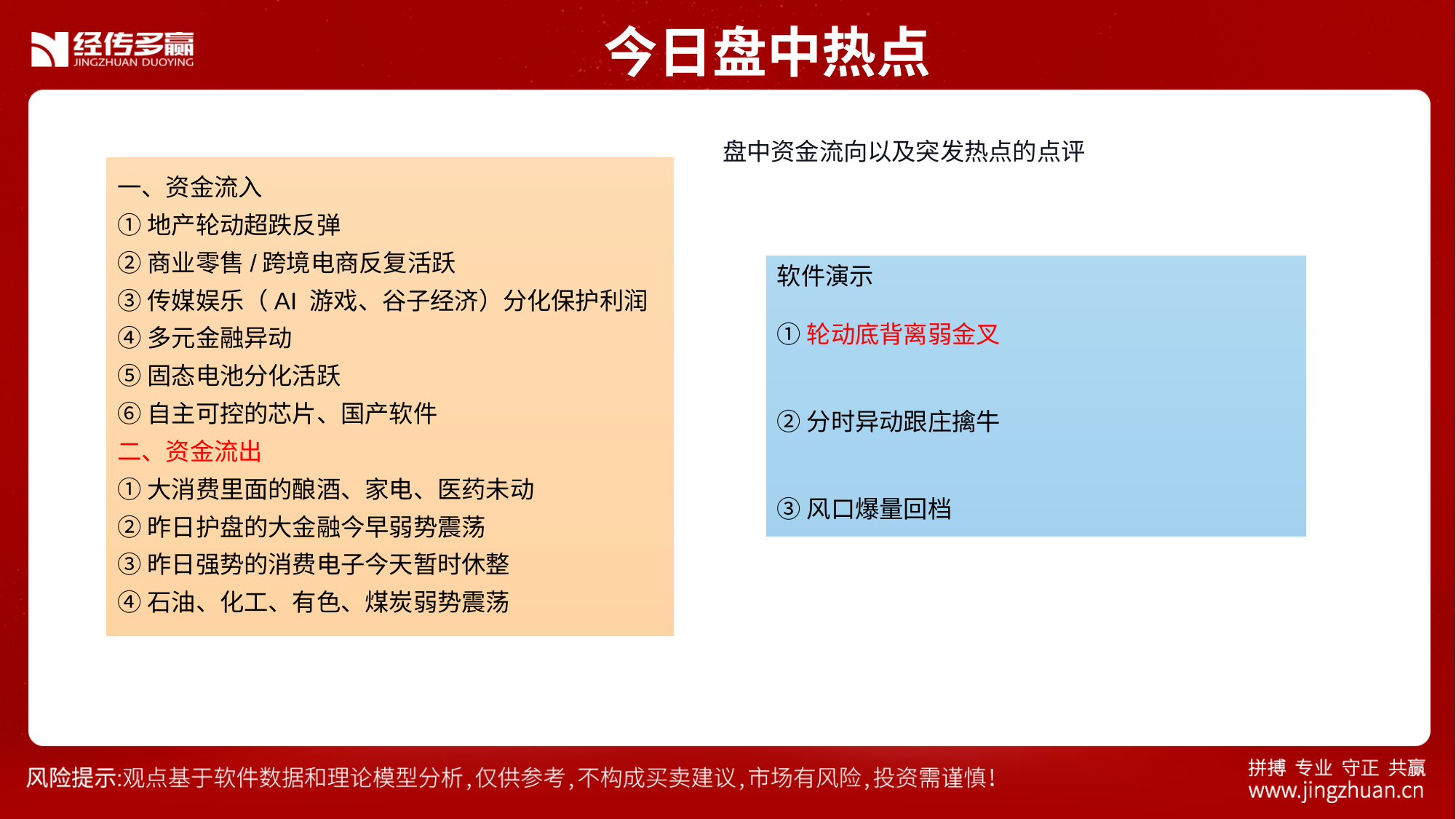

今日盘中热点
盘中资金流向以及突发热点的点评
一、资金流入
①地产轮动超跌反弹
②商业零售/跨境电商反复活跃
③传媒娱乐（AI 游戏、谷子经济）分化保护利润
④多元金融异动
⑤固态电池分化活跃
⑥自主可控的芯片、国产软件
二、资金流出
①大消费里面的酿酒、家电、医药未动
②昨日护盘的大金融今早弱势震荡
③昨日强势的消费电子今天暂时休整
④石油、化工、有色、煤炭弱势震荡

软件演示

①轮动底背离弱金叉

②分时异动跟庄擒牛

③风口爆量回档